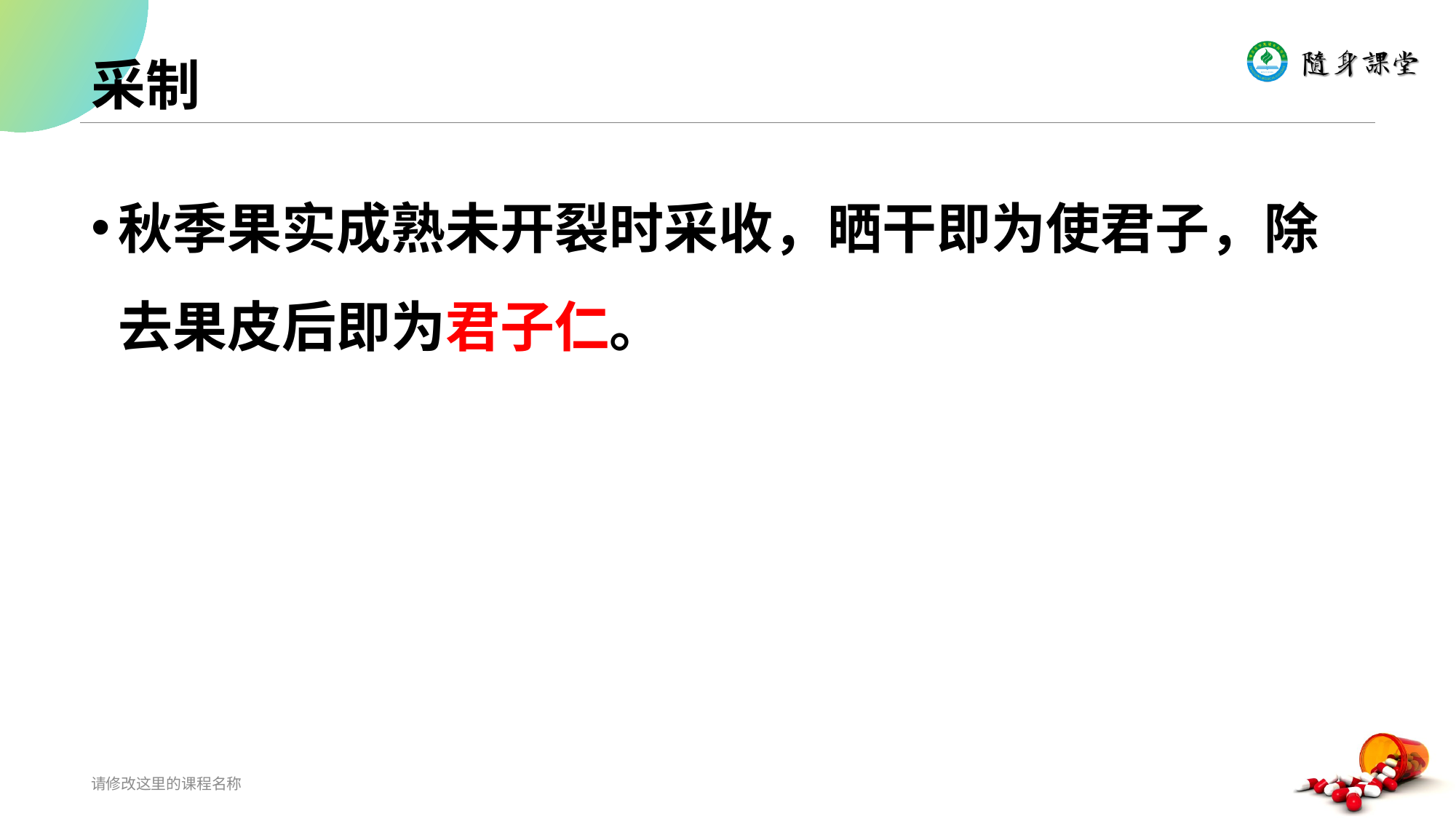

# 采制
秋季果实成熟未开裂时采收，晒干即为使君子，除去果皮后即为君子仁。
请修改这里的课程名称
8